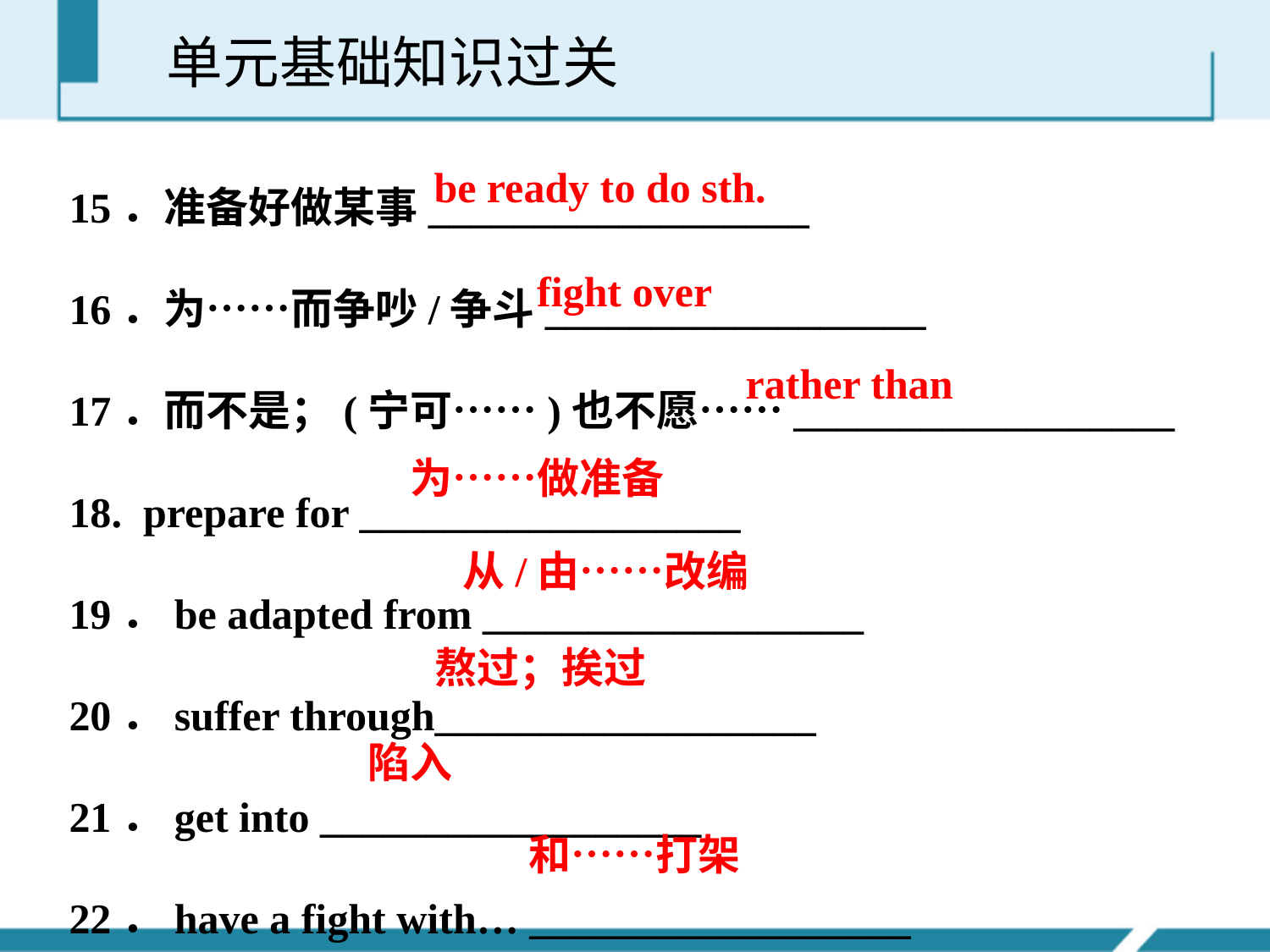

单元基础知识过关
15．准备好做某事__________________
16．为……而争吵/争斗__________________
17．而不是；(宁可……)也不愿……__________________
18.  prepare for __________________
19．be adapted from __________________
20．suffer through__________________
21．get into __________________
22．have a fight with… __________________
be ready to do sth.
fight over
rather than
为……做准备
从/由……改编
熬过；挨过
陷入
和……打架